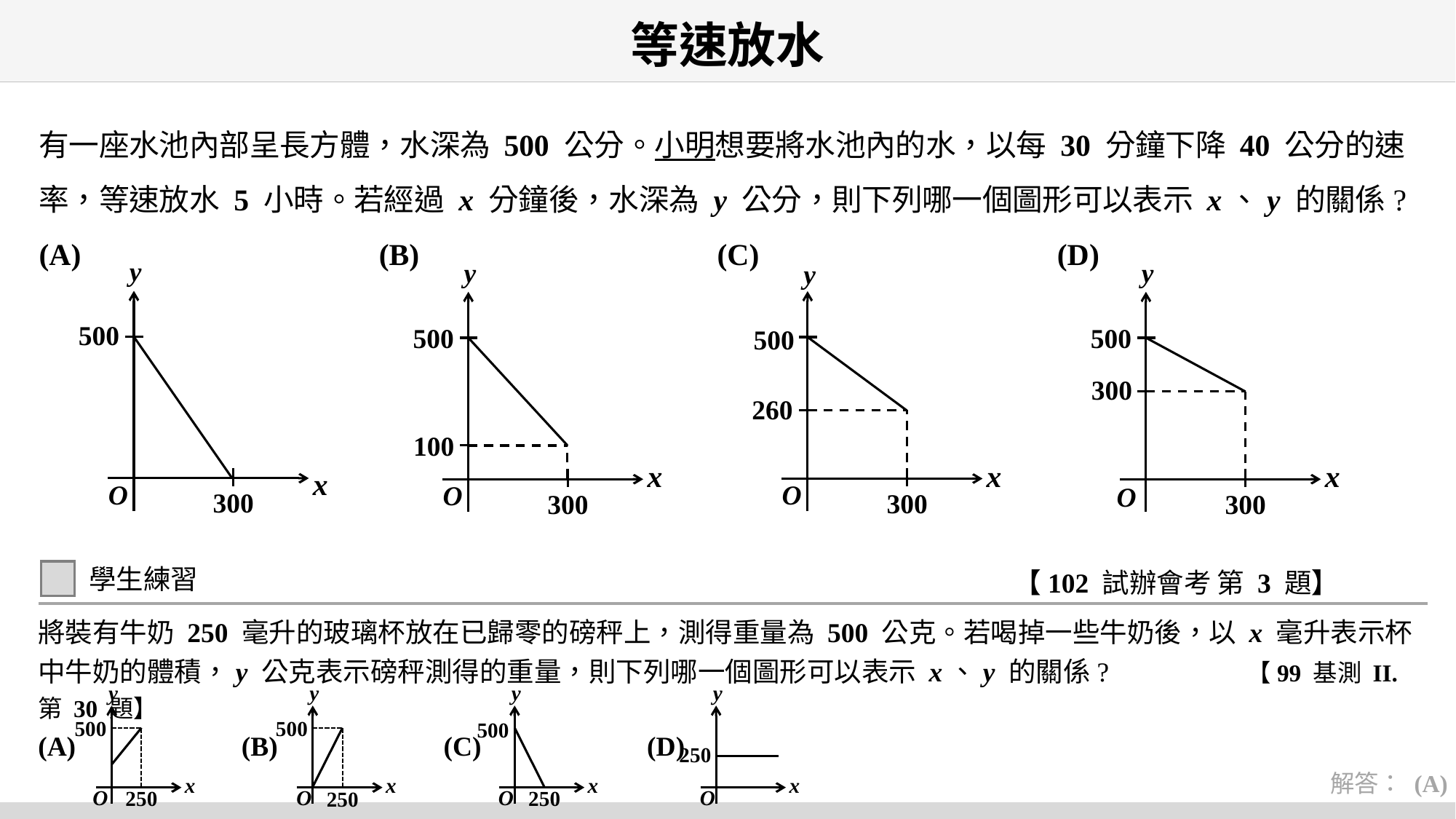

# 等速放水
有一座水池內部呈長方體，水深為 500 公分。小明想要將水池內的水，以每 30 分鐘下降 40 公分的速率，等速放水 5 小時。若經過 x 分鐘後，水深為 y 公分，則下列哪一個圖形可以表示 x、y 的關係?
(A)                                       (B)                                       (C)                                       (D)

                                                                                                                                            【102 試辦會考 第 3 題】
y
y
y
y
500
500
500
500
300
260
100
x
x
x
x
O
O
O
O
300
300
300
300
學生練習

將裝有牛奶 250 毫升的玻璃杯放在已歸零的磅秤上，測得重量為 500 公克。若喝掉一些牛奶後，以 x 毫升表示杯中牛奶的體積，y 公克表示磅秤測得的重量，則下列哪一個圖形可以表示 x、y 的關係?                   【99 基測 II. 第 30 題】
(A)                        (B)                        (C)                        (D)
解答： (A)
y
y
y
y
500
500
500
250
x
x
x
x
O
O
O
O
250
250
250